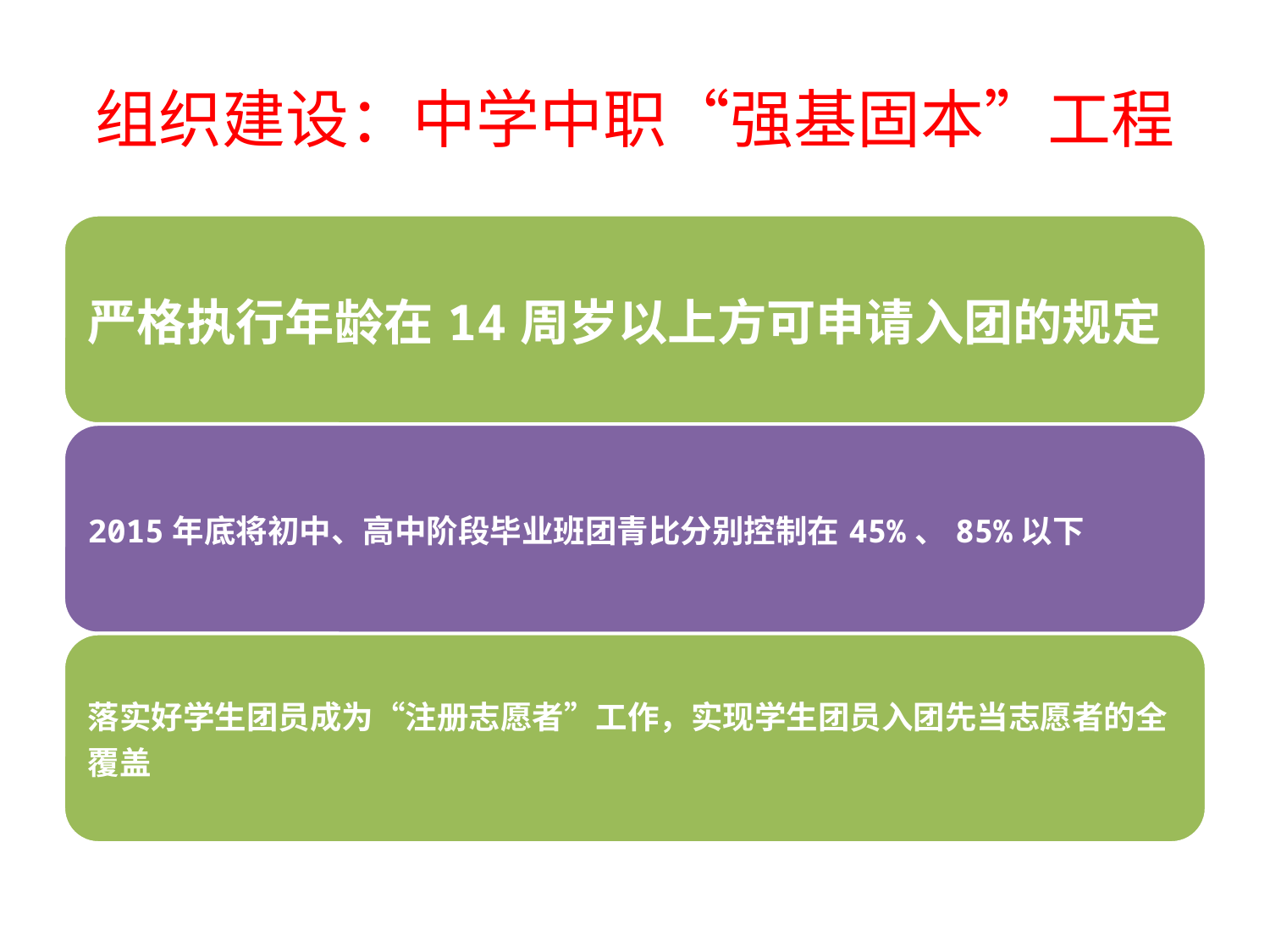

# 组织建设：中学中职“强基固本”工程
严格执行年龄在14周岁以上方可申请入团的规定
2015年底将初中、高中阶段毕业班团青比分别控制在45%、85%以下
落实好学生团员成为“注册志愿者”工作，实现学生团员入团先当志愿者的全覆盖